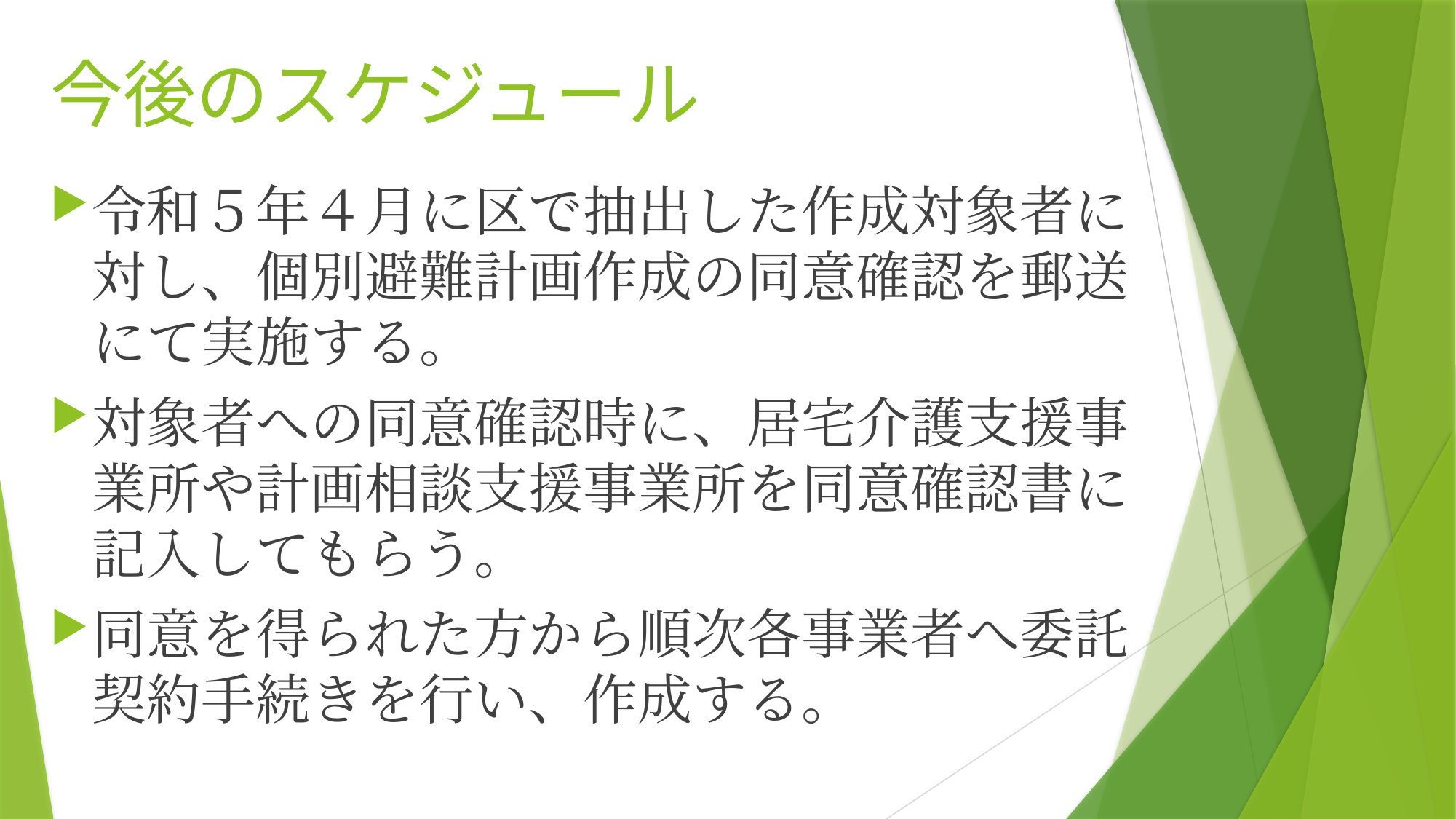

# 今後のスケジュール
令和５年４月に区で抽出した作成対象者に対し、個別避難計画作成の同意確認を郵送にて実施する。
対象者への同意確認時に、居宅介護支援事業所や計画相談支援事業所を同意確認書に記入してもらう。
同意を得られた方から順次各事業者へ委託契約手続きを行い、作成する。